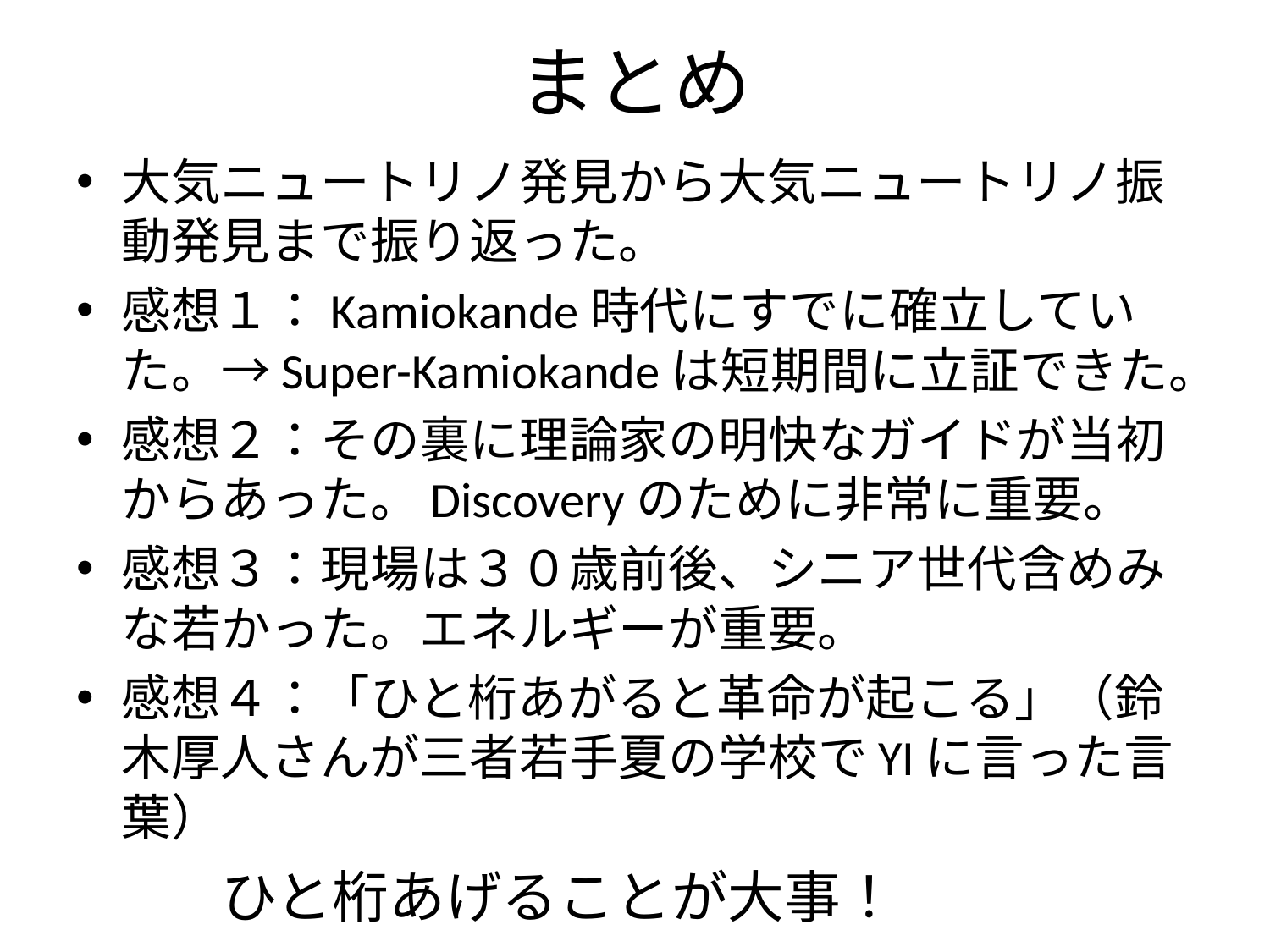

# まとめ
大気ニュートリノ発見から大気ニュートリノ振動発見まで振り返った。
感想１：Kamiokande時代にすでに確立していた。→Super-Kamiokandeは短期間に立証できた。
感想２：その裏に理論家の明快なガイドが当初からあった。Discoveryのために非常に重要。
感想３：現場は３０歳前後、シニア世代含めみな若かった。エネルギーが重要。
感想４：「ひと桁あがると革命が起こる」（鈴木厚人さんが三者若手夏の学校でYIに言った言葉）
ひと桁あげることが大事！